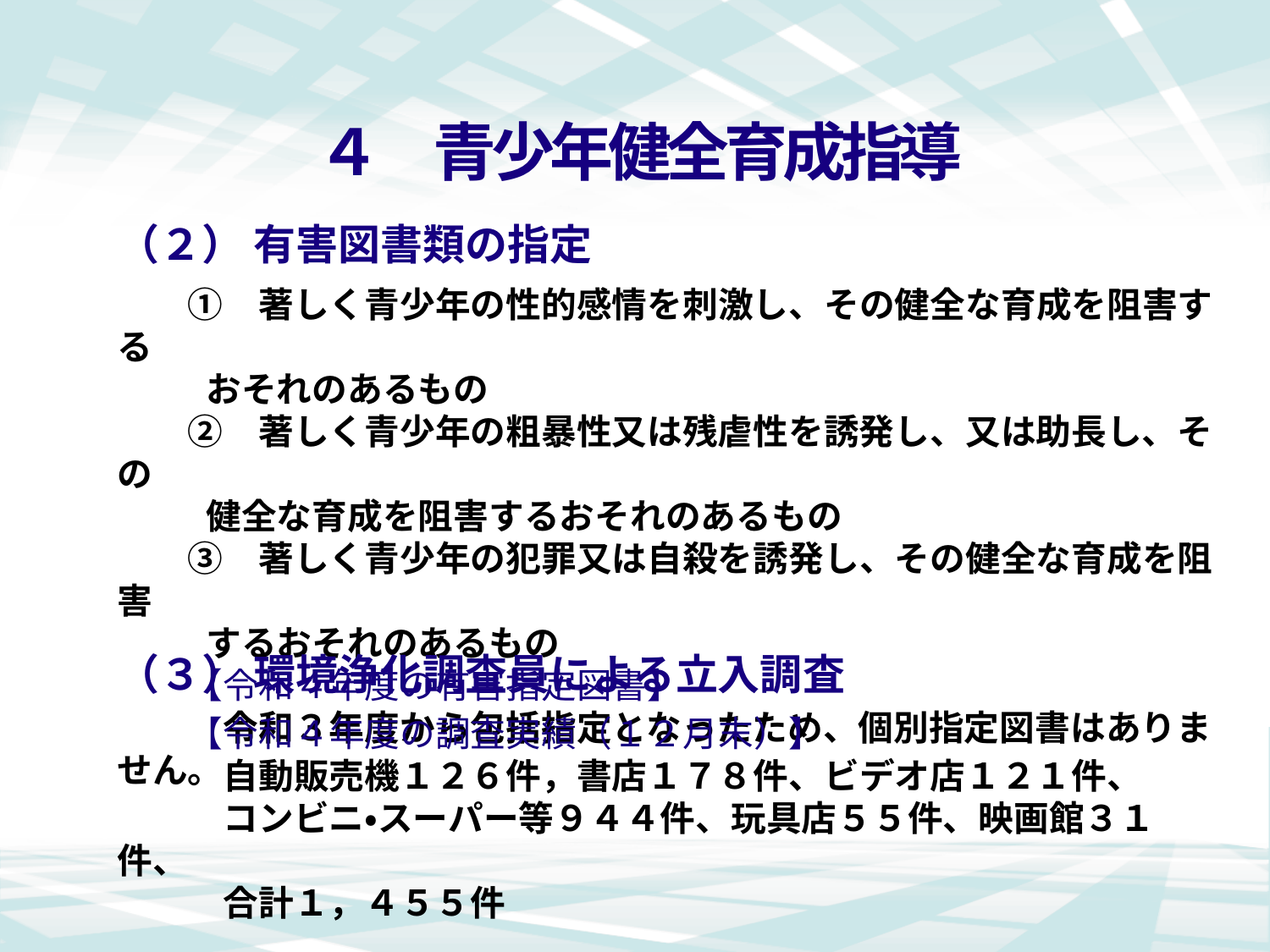

# ４　青少年健全育成指導

（２） 有害図書類の指定
　　①　著しく青少年の性的感情を刺激し、その健全な育成を阻害する
          おそれのあるもの
　　②　著しく青少年の粗暴性又は残虐性を誘発し、又は助長し、その
          健全な育成を阻害するおそれのあるもの
　　③　著しく青少年の犯罪又は自殺を誘発し、その健全な育成を阻害
          するおそれのあるもの
　　【令和４年度の有害指定図書】
　　　令和３年度から包括指定となったため、個別指定図書はありません。
（３） 環境浄化調査員による立入調査
　　【令和４年度の調査実績（１２月末）】
　　　自動販売機１２６件，書店１７８件、ビデオ店１２１件、
　　　コンビニ・スーパー等９４４件、玩具店５５件、映画館３１件、
　　　合計１，４５５件